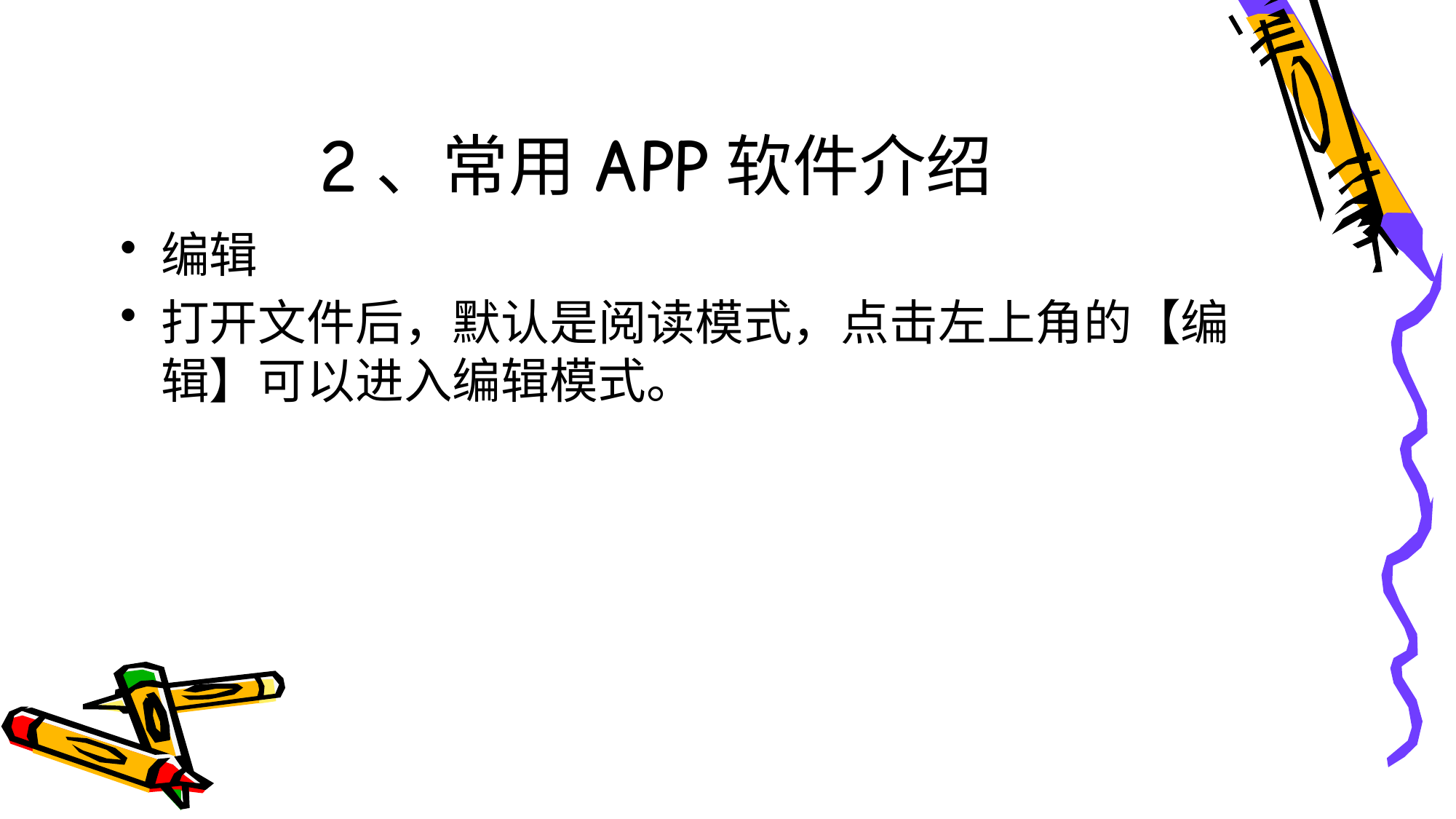

# 2、常用APP软件介绍
编辑
打开文件后，默认是阅读模式，点击左上角的【编辑】可以进入编辑模式。